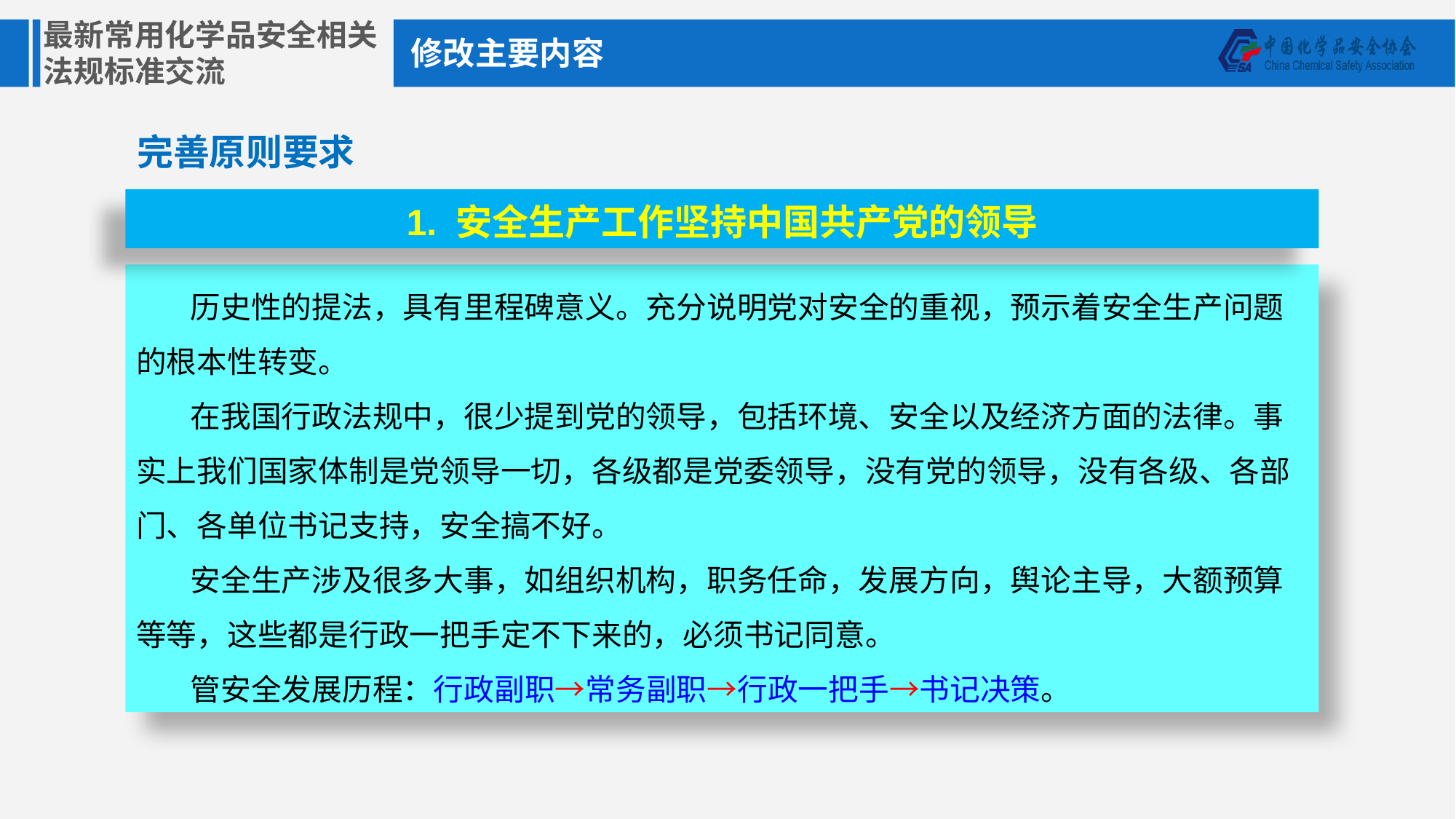

修改主要内容
完善原则要求
1. 安全生产工作坚持中国共产党的领导
       历史性的提法，具有里程碑意义。充分说明党对安全的重视，预示着安全生产问题的根本性转变。
       在我国行政法规中，很少提到党的领导，包括环境、安全以及经济方面的法律。事实上我们国家体制是党领导一切，各级都是党委领导，没有党的领导，没有各级、各部门、各单位书记支持，安全搞不好。
       安全生产涉及很多大事，如组织机构，职务任命，发展方向，舆论主导，大额预算等等，这些都是行政一把手定不下来的，必须书记同意。
       管安全发展历程：行政副职→常务副职→行政一把手→书记决策。